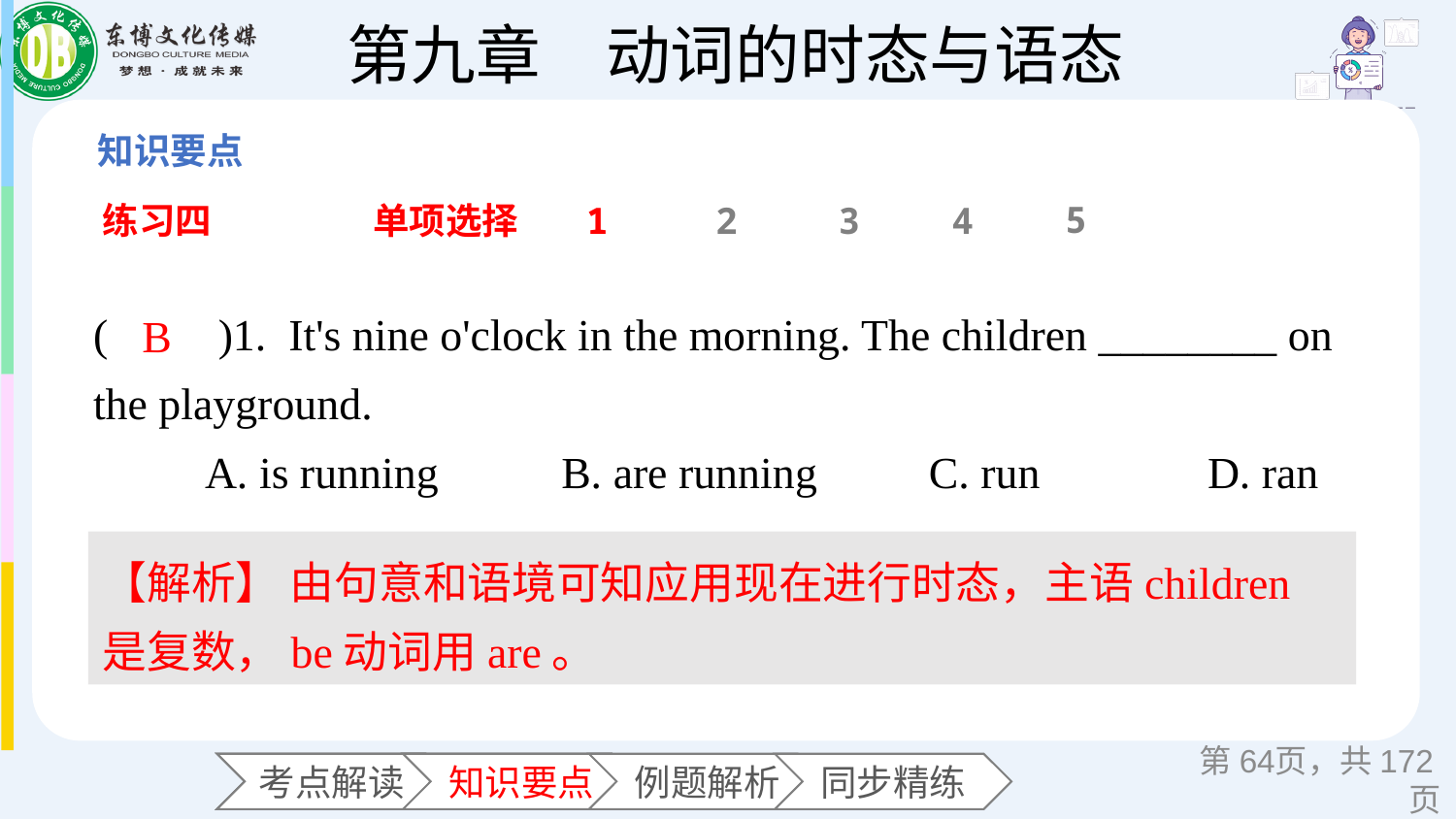

5
练习四
单项选择
1
2
3
4
(　　)1.  It's nine o'clock in the morning. The children ________ on the playground.
          A. is running           B. are running          C. run               D. ran
B
【解析】 由句意和语境可知应用现在进行时态，主语children是复数，be动词用are。
第64页，共172页